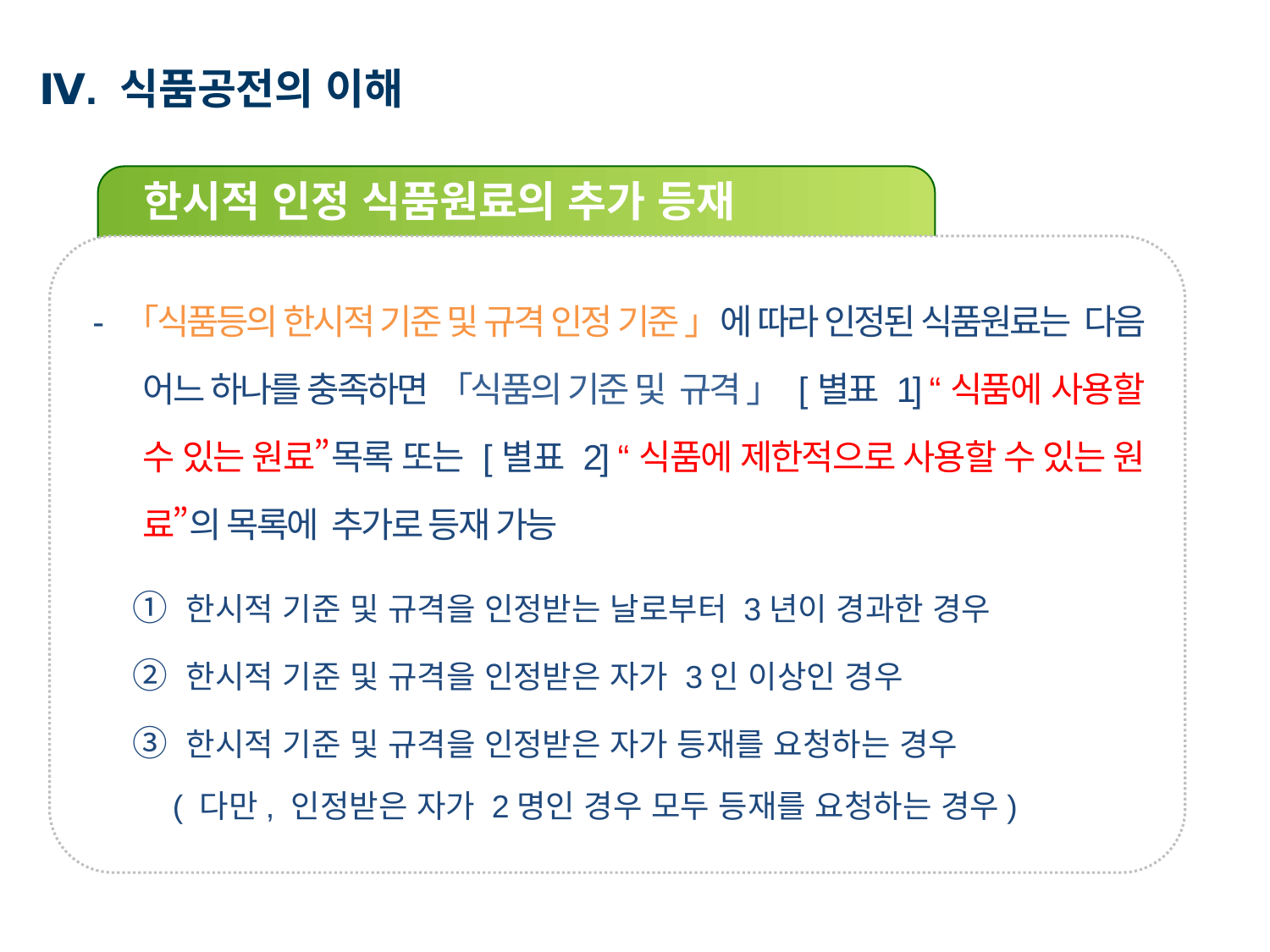

Ⅳ. 식품공전의 이해
한시적 인정 식품원료의 추가 등재

- 「식품등의 한시적 기준 및 규격 인정 기준 」에 따라 인정된 식품원료는  다음 어느 하나를 충족하면 「식품의 기준 및  규격 」 [별표 1] “식품에 사용할 수 있는 원료”목록 또는 [별표 2] “식품에 제한적으로 사용할 수 있는 원료”의 목록에  추가로 등재 가능

    ① 한시적 기준 및 규격을 인정받는 날로부터 3년이 경과한 경우
    ② 한시적 기준 및 규격을 인정받은 자가 3인 이상인 경우
    ③ 한시적 기준 및 규격을 인정받은 자가 등재를 요청하는 경우
         ( 다만, 인정받은 자가 2명인 경우 모두 등재를 요청하는 경우)